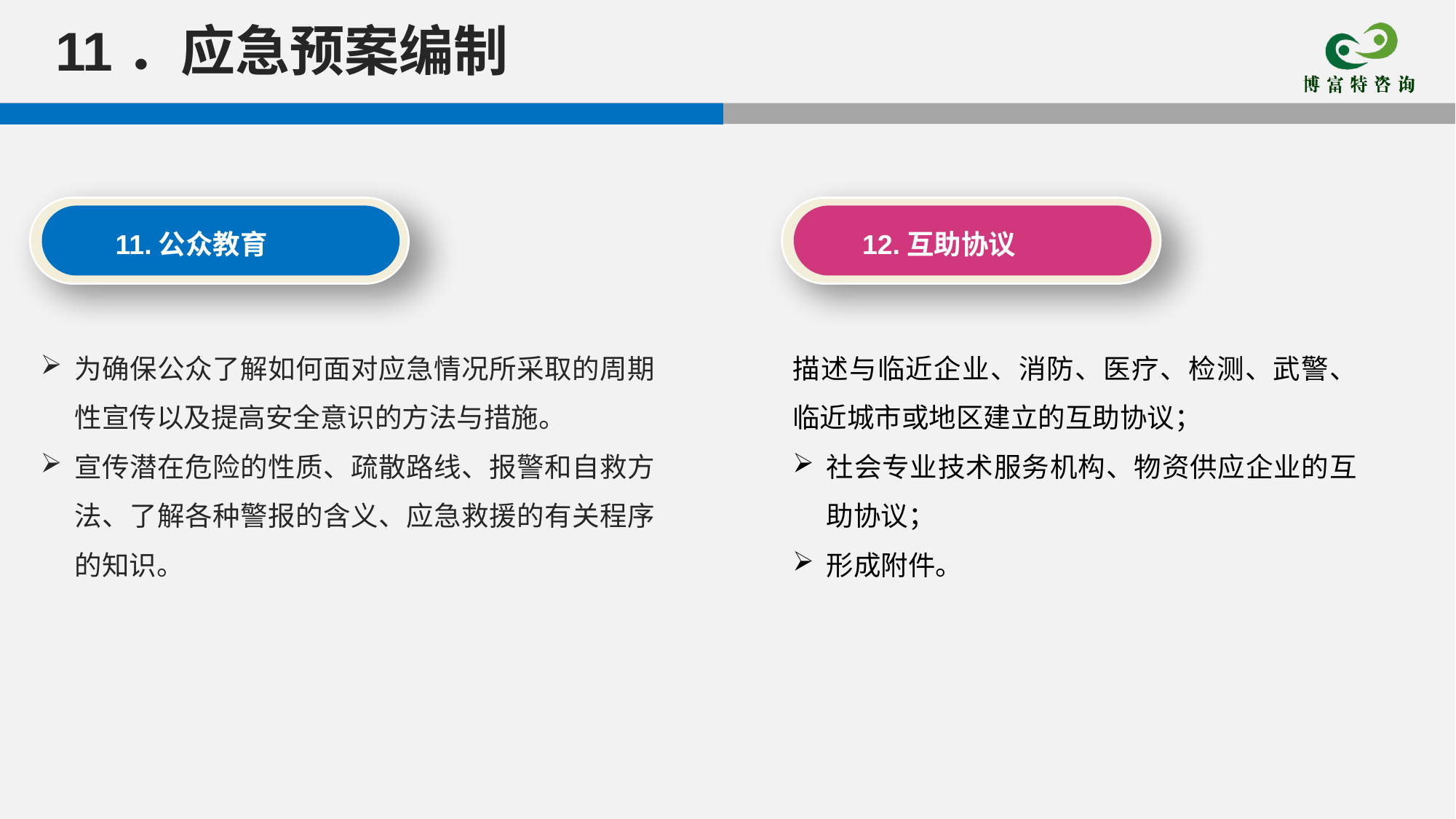

11．应急预案编制

11.公众教育
 12.互助协议
为确保公众了解如何面对应急情况所采取的周期性宣传以及提高安全意识的方法与措施。
宣传潜在危险的性质、疏散路线、报警和自救方法、了解各种警报的含义、应急救援的有关程序的知识。
描述与临近企业、消防、医疗、检测、武警、临近城市或地区建立的互助协议；
社会专业技术服务机构、物资供应企业的互助协议；
形成附件。